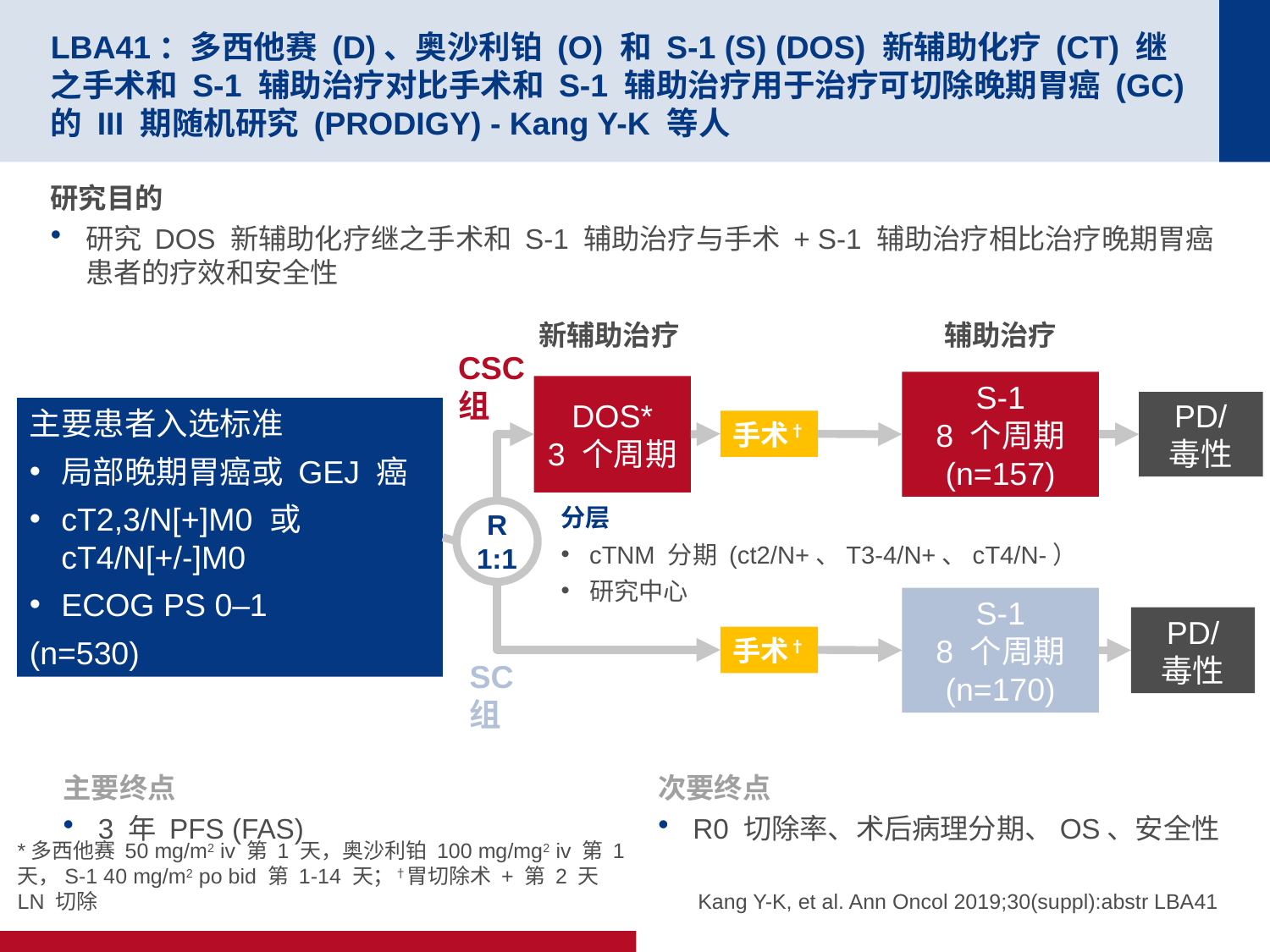

# LBA41：多西他赛 (D)、奥沙利铂 (O) 和 S-1 (S) (DOS) 新辅助化疗 (CT) 继之手术和 S-1 辅助治疗对比手术和 S-1 辅助治疗用于治疗可切除晚期胃癌 (GC) 的 III 期随机研究 (PRODIGY) - Kang Y-K 等人
研究目的
研究 DOS 新辅助化疗继之手术和 S-1 辅助治疗与手术 + S-1 辅助治疗相比治疗晚期胃癌患者的疗效和安全性
新辅助治疗
辅助治疗
CSC
组
S-1
8 个周期
(n=157)
DOS*
3 个周期
PD/
毒性
主要患者入选标准
局部晚期胃癌或 GEJ 癌
cT2,3/N[+]M0 或 cT4/N[+/-]M0
ECOG PS 0–1
(n=530)
手术†
分层
cTNM 分期 (ct2/N+、T3-4/N+、cT4/N-）
研究中心
R
1:1
S-1
8 个周期
(n=170)
PD/
毒性
手术†
SC
组
主要终点
3 年 PFS (FAS)
次要终点
R0 切除率、术后病理分期、OS、安全性
*多西他赛 50 mg/m2 iv 第 1 天，奥沙利铂 100 mg/mg2 iv 第 1 天，S-1 40 mg/m2 po bid 第 1-14 天；†胃切除术 + 第 2 天 LN 切除
Kang Y-K, et al. Ann Oncol 2019;30(suppl):abstr LBA41